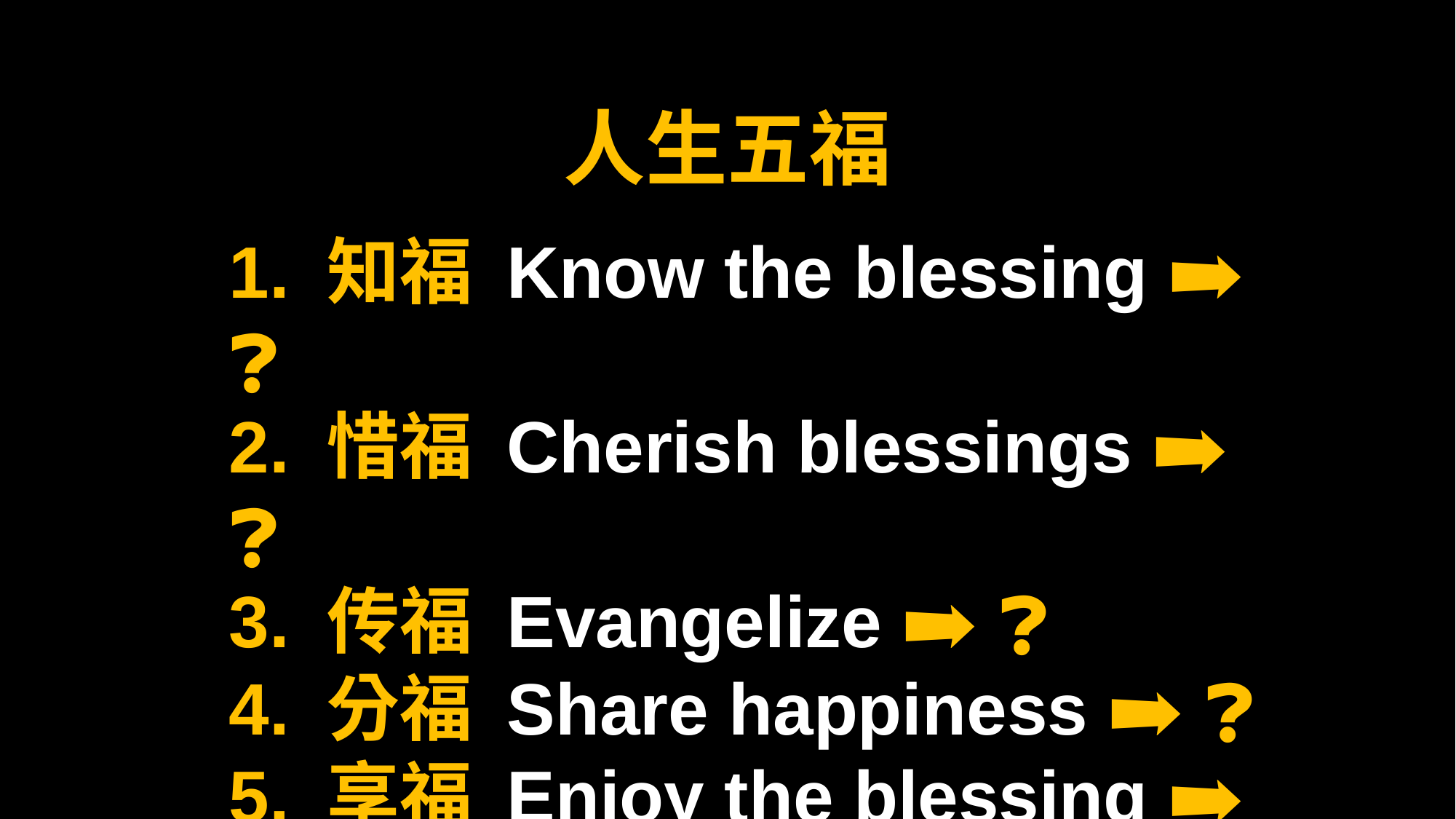

人生五福
1. 知福 Know the blessing ➡️ ❓
2. 惜福 Cherish blessings ➡️ ❓
3. 传福 Evangelize ➡️ ❓
4. 分福 Share happiness ➡️ ❓
5. 享福 Enjoy the blessing ➡️ ❓